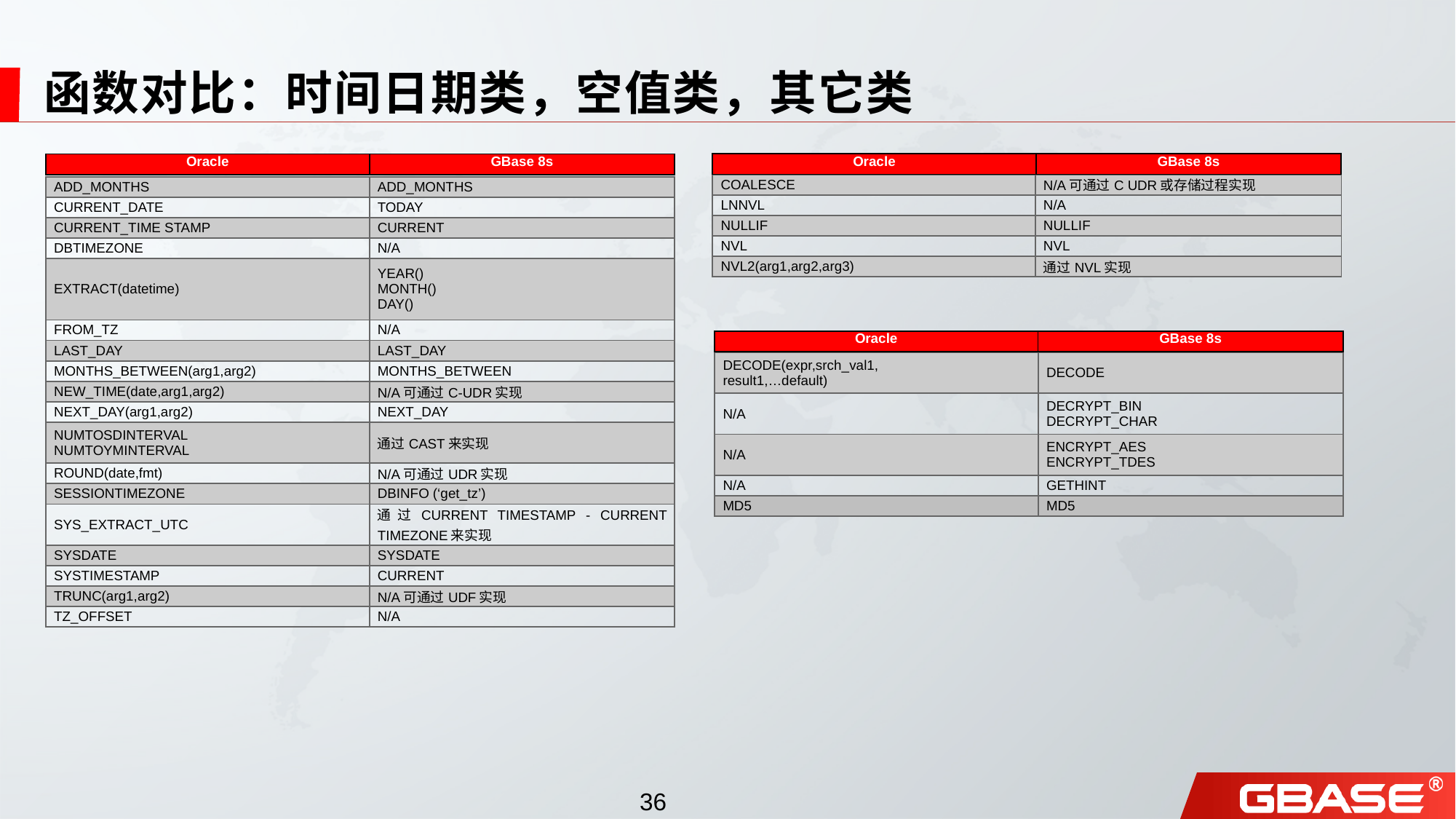

# 函数对比：时间日期类，空值类，其它类
| Oracle | GBase 8s |
| --- | --- |
| Oracle | GBase 8s |
| --- | --- |
| COALESCE | N/A可通过C UDR或存储过程实现 |
| --- | --- |
| LNNVL | N/A |
| NULLIF | NULLIF |
| NVL | NVL |
| NVL2(arg1,arg2,arg3) | 通过NVL实现 |
| ADD\_MONTHS | ADD\_MONTHS |
| --- | --- |
| CURRENT\_DATE | TODAY |
| CURRENT\_TIME STAMP | CURRENT |
| DBTIMEZONE | N/A |
| EXTRACT(datetime) | YEAR() MONTH() DAY() |
| FROM\_TZ | N/A |
| LAST\_DAY | LAST\_DAY |
| MONTHS\_BETWEEN(arg1,arg2) | MONTHS\_BETWEEN |
| NEW\_TIME(date,arg1,arg2) | N/A可通过C-UDR实现 |
| NEXT\_DAY(arg1,arg2) | NEXT\_DAY |
| NUMTOSDINTERVAL NUMTOYMINTERVAL | 通过CAST来实现 |
| ROUND(date,fmt) | N/A可通过UDR实现 |
| SESSIONTIMEZONE | DBINFO (‘get\_tz’) |
| SYS\_EXTRACT\_UTC | 通过CURRENT TIMESTAMP - CURRENT TIMEZONE来实现 |
| SYSDATE | SYSDATE |
| SYSTIMESTAMP | CURRENT |
| TRUNC(arg1,arg2) | N/A可通过UDF实现 |
| TZ\_OFFSET | N/A |
| Oracle | GBase 8s |
| --- | --- |
| DECODE(expr,srch\_val1, result1,…default) | DECODE |
| --- | --- |
| N/A | DECRYPT\_BIN DECRYPT\_CHAR |
| N/A | ENCRYPT\_AES ENCRYPT\_TDES |
| N/A | GETHINT |
| MD5 | MD5 |